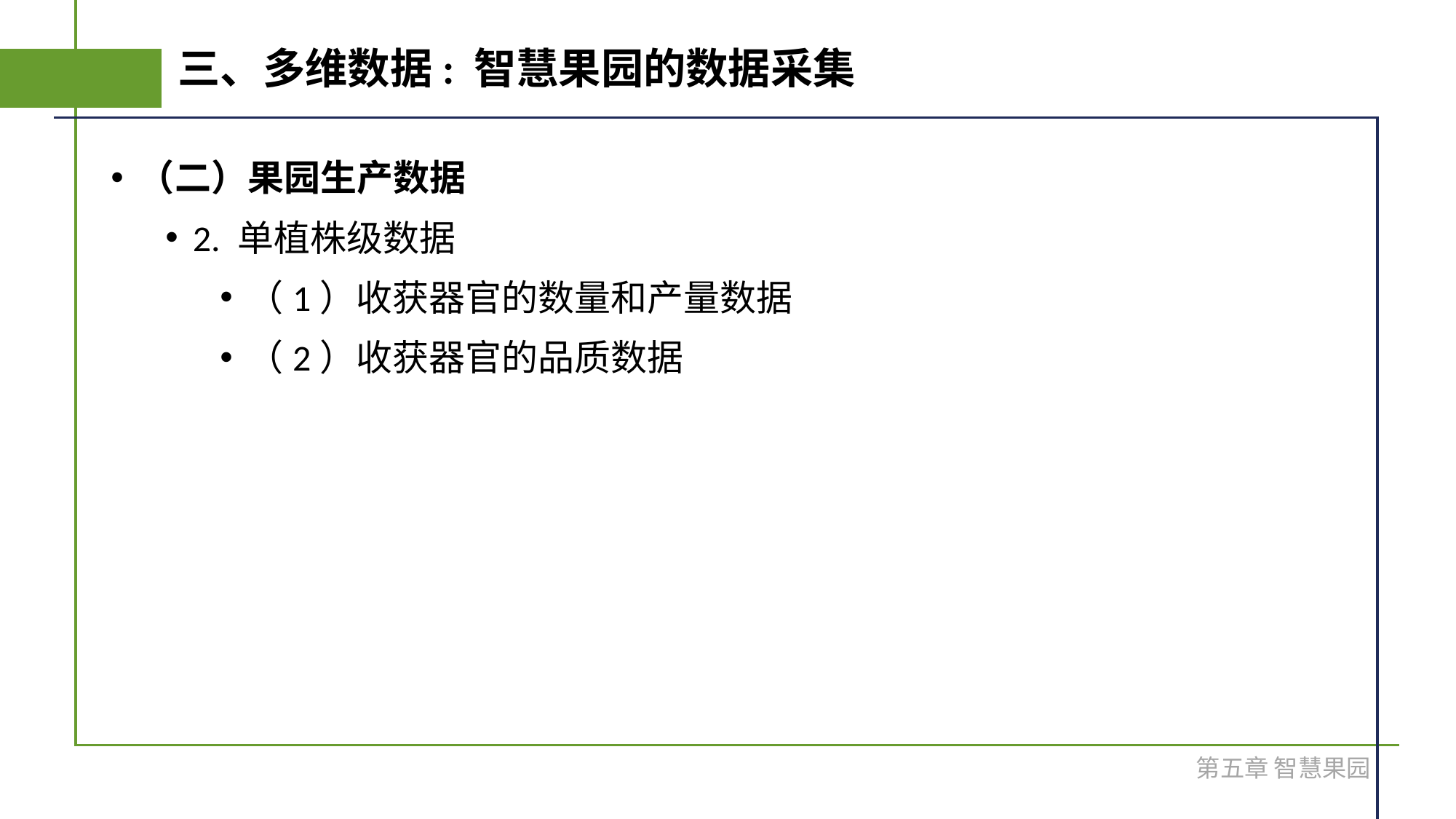

# 三、多维数据: 智慧果园的数据采集
（二）果园生产数据
2. 单植株级数据
（1）收获器官的数量和产量数据
（2）收获器官的品质数据
第五章 智慧果园